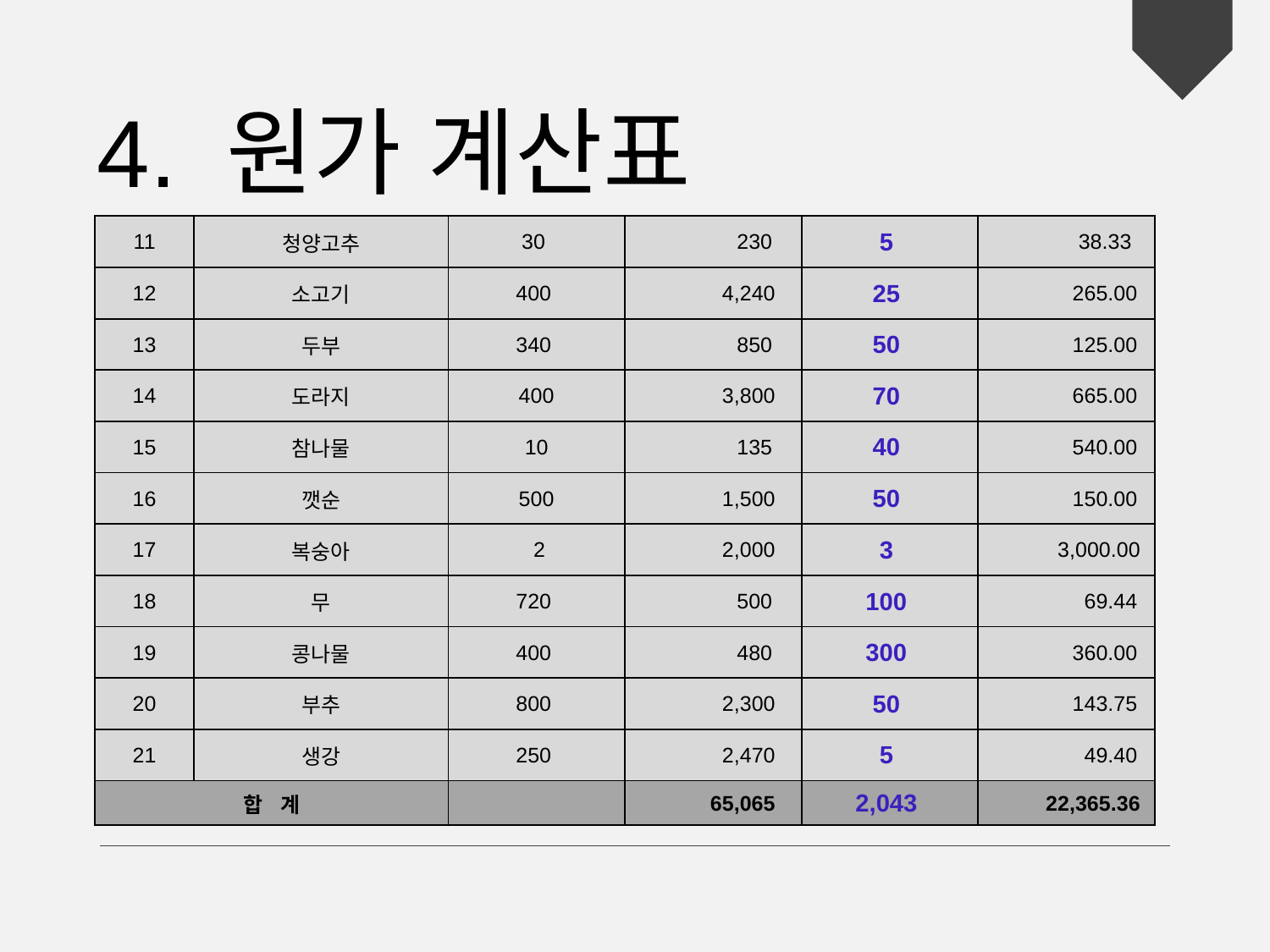

4. 원가 계산표
| 11 | 청양고추 | 30 | 230 | 5 | 38.33 |
| --- | --- | --- | --- | --- | --- |
| 12 | 소고기 | 400 | 4,240 | 25 | 265.00 |
| 13 | 두부 | 340 | 850 | 50 | 125.00 |
| 14 | 도라지 | 400 | 3,800 | 70 | 665.00 |
| 15 | 참나물 | 10 | 135 | 40 | 540.00 |
| 16 | 깻순 | 500 | 1,500 | 50 | 150.00 |
| 17 | 복숭아 | 2 | 2,000 | 3 | 3,000.00 |
| 18 | 무 | 720 | 500 | 100 | 69.44 |
| 19 | 콩나물 | 400 | 480 | 300 | 360.00 |
| 20 | 부추 | 800 | 2,300 | 50 | 143.75 |
| 21 | 생강 | 250 | 2,470 | 5 | 49.40 |
| 합 계 |  |  | 65,065 | 2,043 | 22,365.36 |